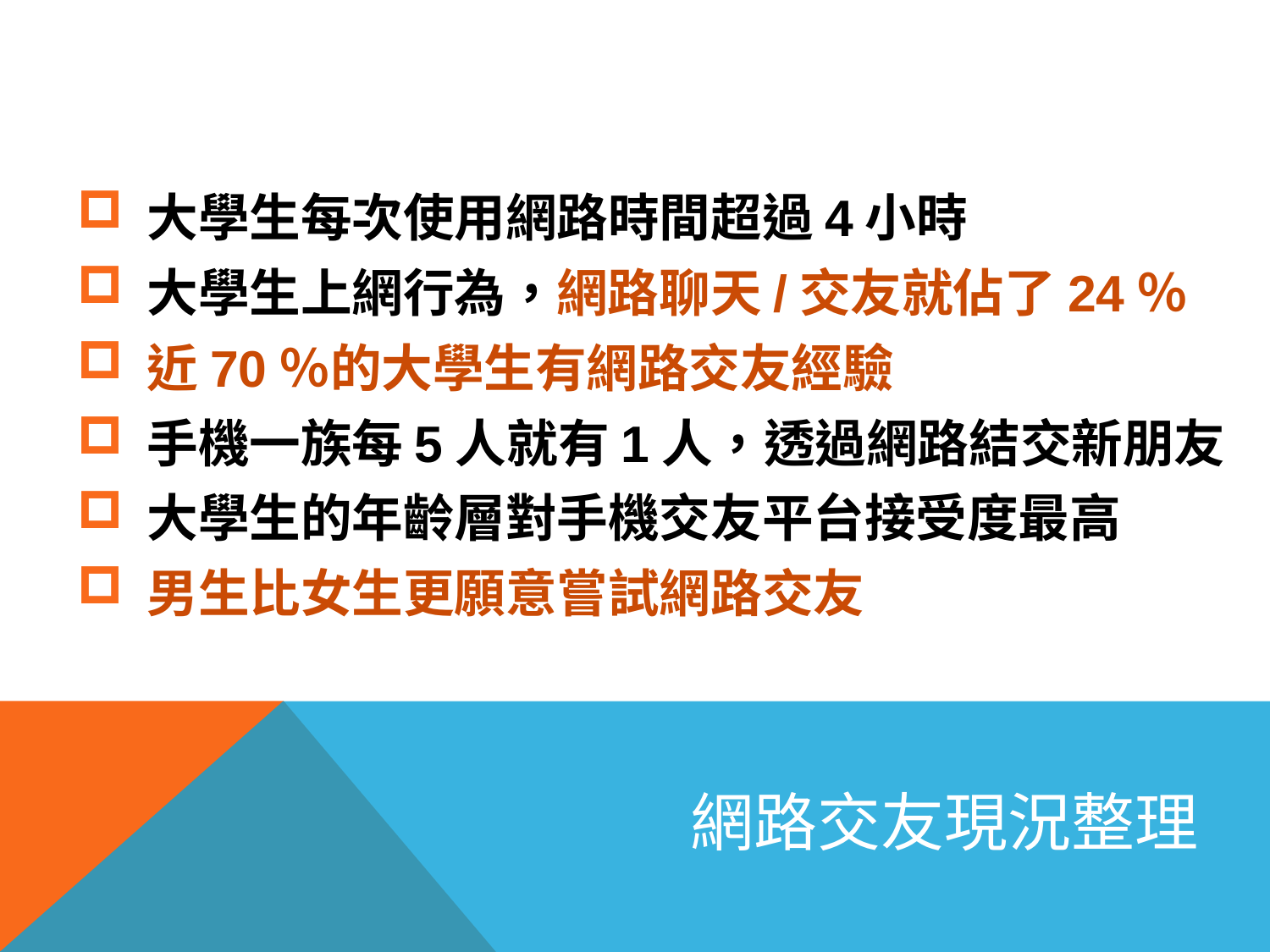

#
大學生每次使用網路時間超過4小時
大學生上網行為，網路聊天/交友就佔了24％
近70％的大學生有網路交友經驗
手機一族每5人就有1人，透過網路結交新朋友
大學生的年齡層對手機交友平台接受度最高
男生比女生更願意嘗試網路交友
網路交友現況整理